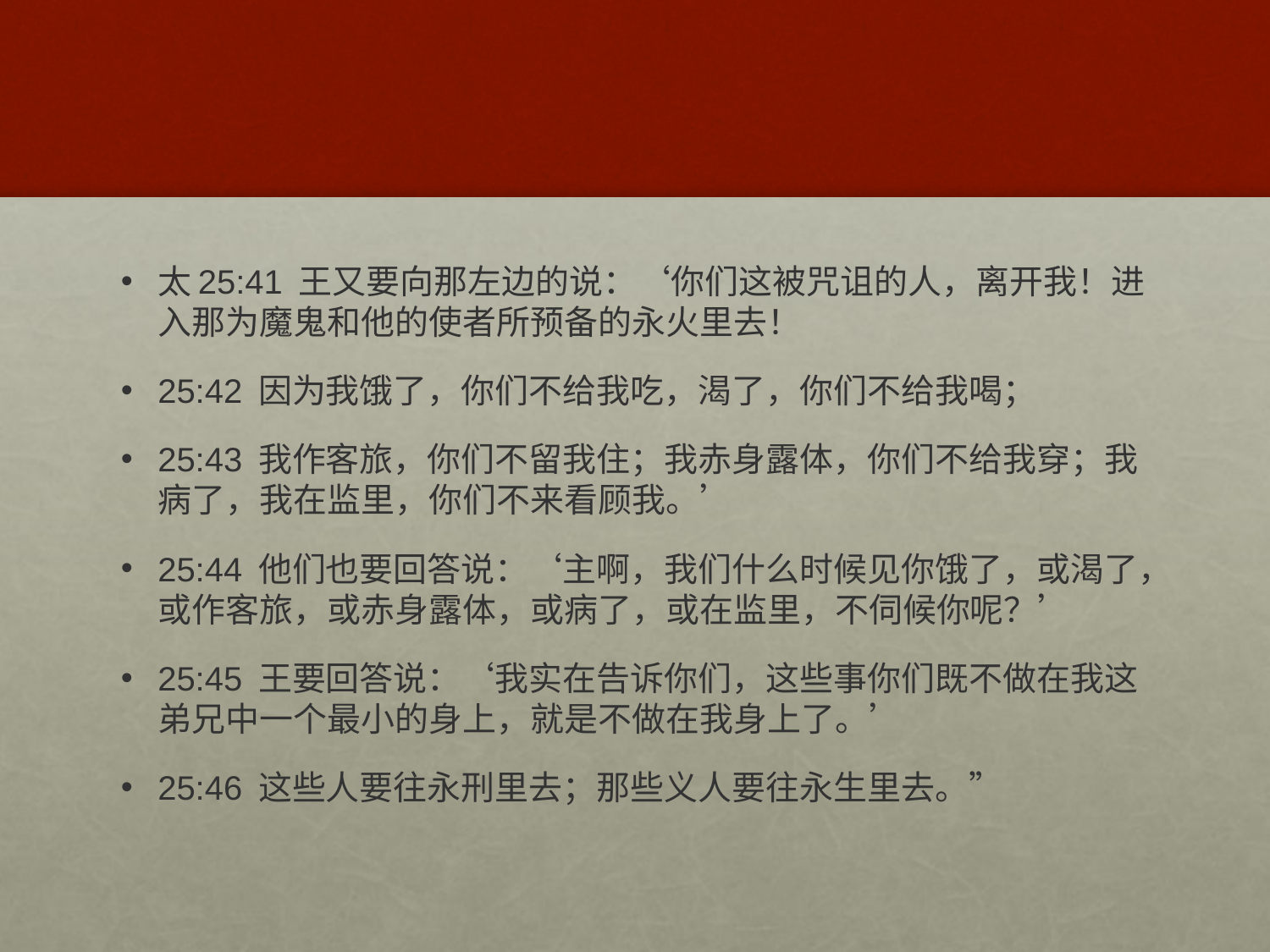

#
太25:41 王又要向那左边的说：‘你们这被咒诅的人，离开我！进入那为魔鬼和他的使者所预备的永火里去！
25:42 因为我饿了，你们不给我吃，渴了，你们不给我喝；
25:43 我作客旅，你们不留我住；我赤身露体，你们不给我穿；我病了，我在监里，你们不来看顾我。’
25:44 他们也要回答说：‘主啊，我们什么时候见你饿了，或渴了，或作客旅，或赤身露体，或病了，或在监里，不伺候你呢？’
25:45 王要回答说：‘我实在告诉你们，这些事你们既不做在我这弟兄中一个最小的身上，就是不做在我身上了。’
25:46 这些人要往永刑里去；那些义人要往永生里去。”